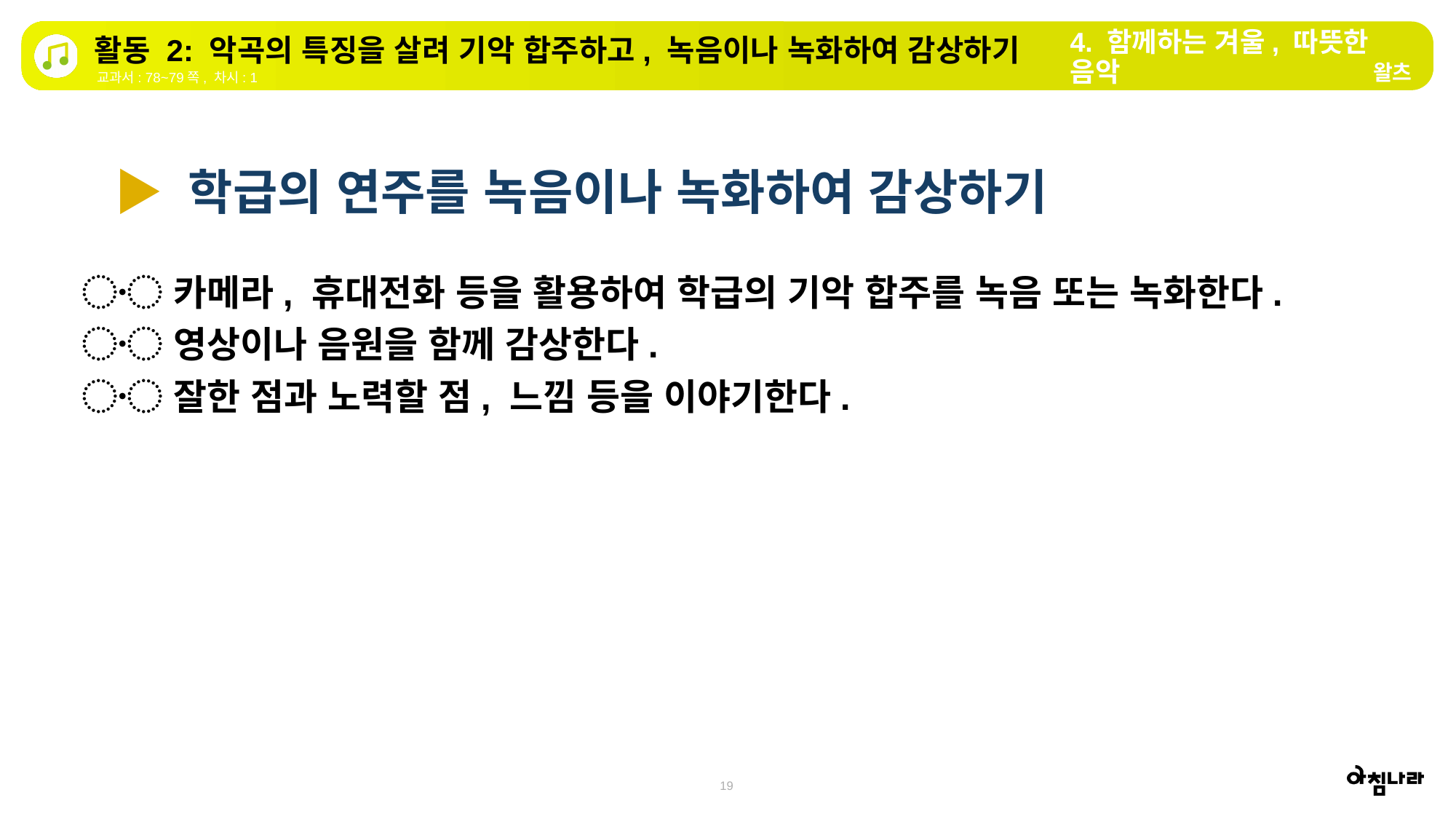

4. 함께하는 겨울, 따뜻한 음악
활동 2: 악곡의 특징을 살려 기악 합주하고, 녹음이나 녹화하여 감상하기
왈츠
교과서: 78~79쪽, 차시: 1
교과서: 10~11쪽, 차시: 1
▶ 학급의 연주를 녹음이나 녹화하여 감상하기
〮 카메라, 휴대전화 등을 활용하여 학급의 기악 합주를 녹음 또는 녹화한다.
〮 영상이나 음원을 함께 감상한다.
〮 잘한 점과 노력할 점, 느낌 등을 이야기한다.

19